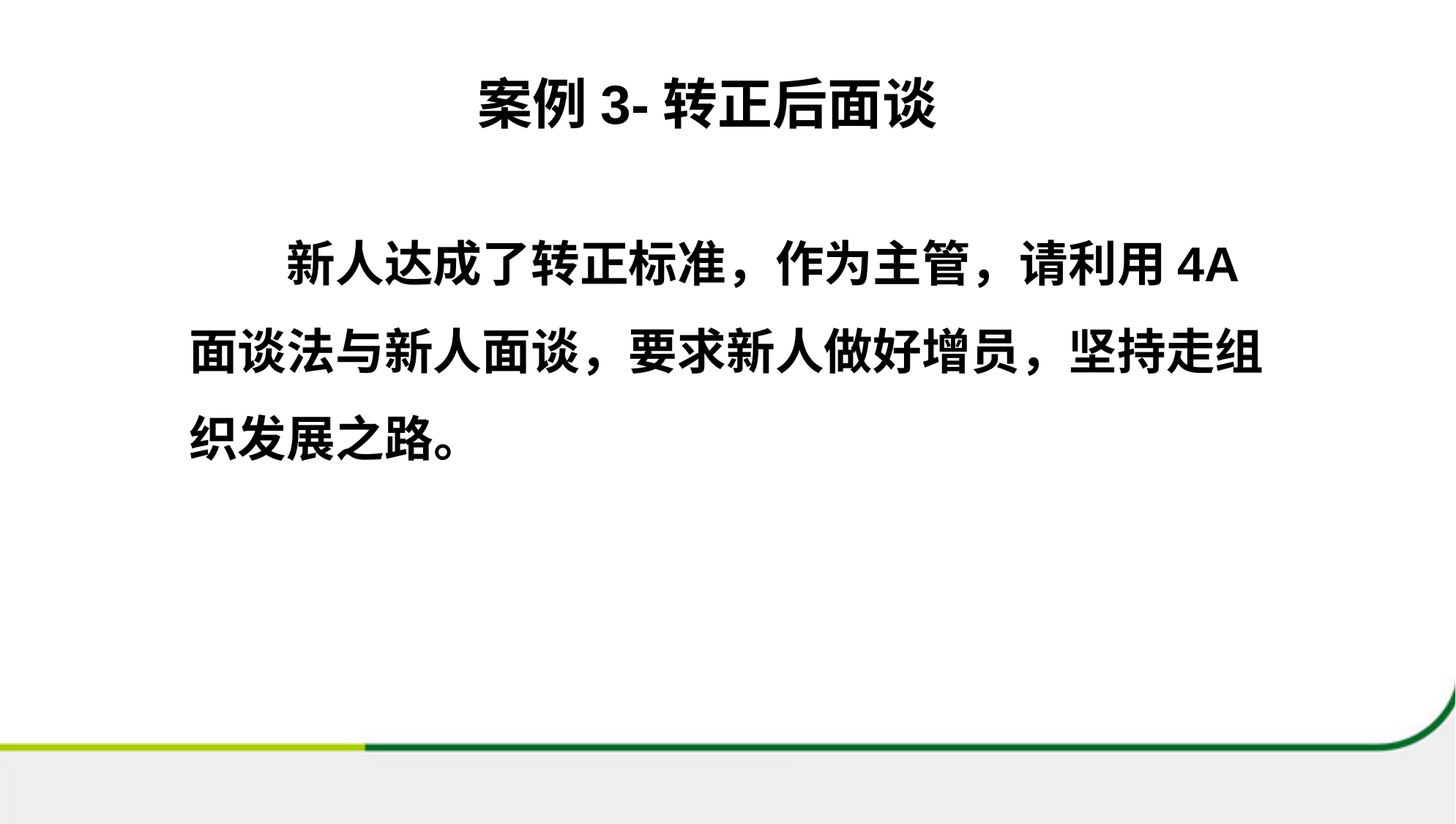

# 案例3-转正后面谈
新人达成了转正标准，作为主管，请利用4A面谈法与新人面谈，要求新人做好增员，坚持走组织发展之路。